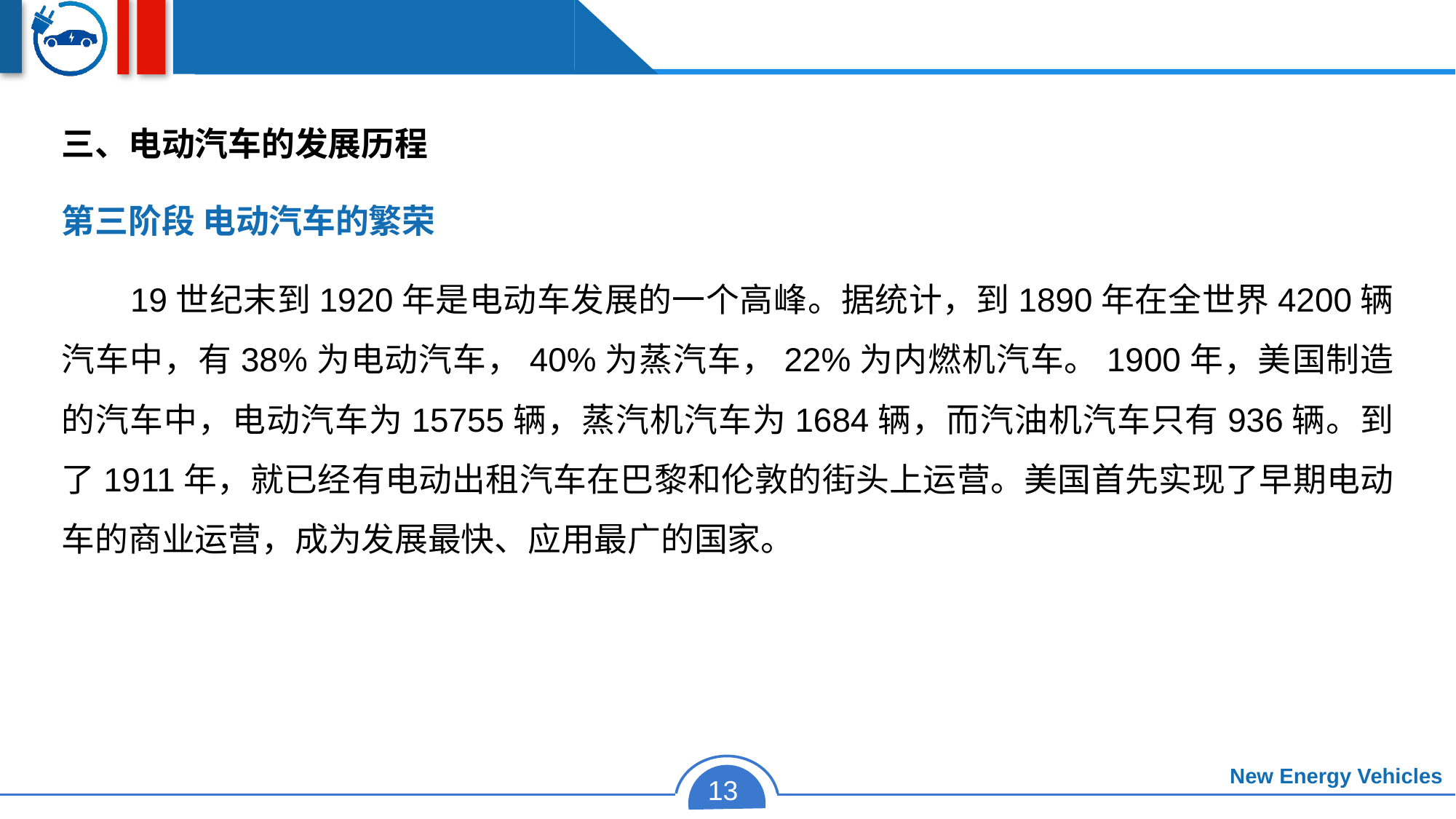

三、电动汽车的发展历程
第三阶段 电动汽车的繁荣
       19世纪末到1920年是电动车发展的一个高峰。据统计，到1890年在全世界4200辆汽车中，有38%为电动汽车，40%为蒸汽车，22%为内燃机汽车。1900年，美国制造的汽车中，电动汽车为15755辆，蒸汽机汽车为1684辆，而汽油机汽车只有936辆。到了1911年，就已经有电动出租汽车在巴黎和伦敦的街头上运营。美国首先实现了早期电动车的商业运营，成为发展最快、应用最广的国家。